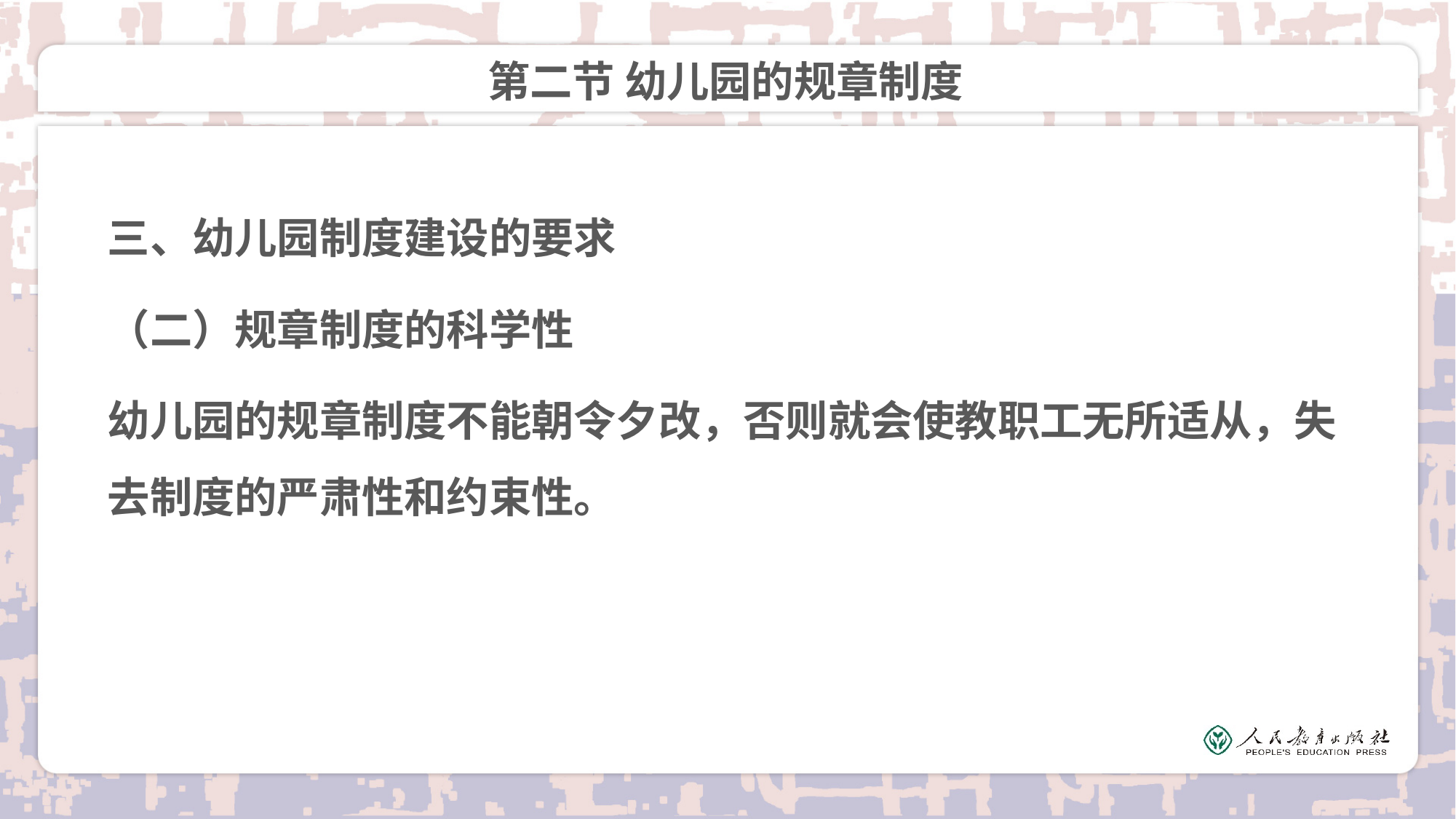

# 第二节 幼儿园的规章制度
三、幼儿园制度建设的要求
（二）规章制度的科学性
幼儿园的规章制度不能朝令夕改，否则就会使教职工无所适从，失去制度的严肃性和约束性。